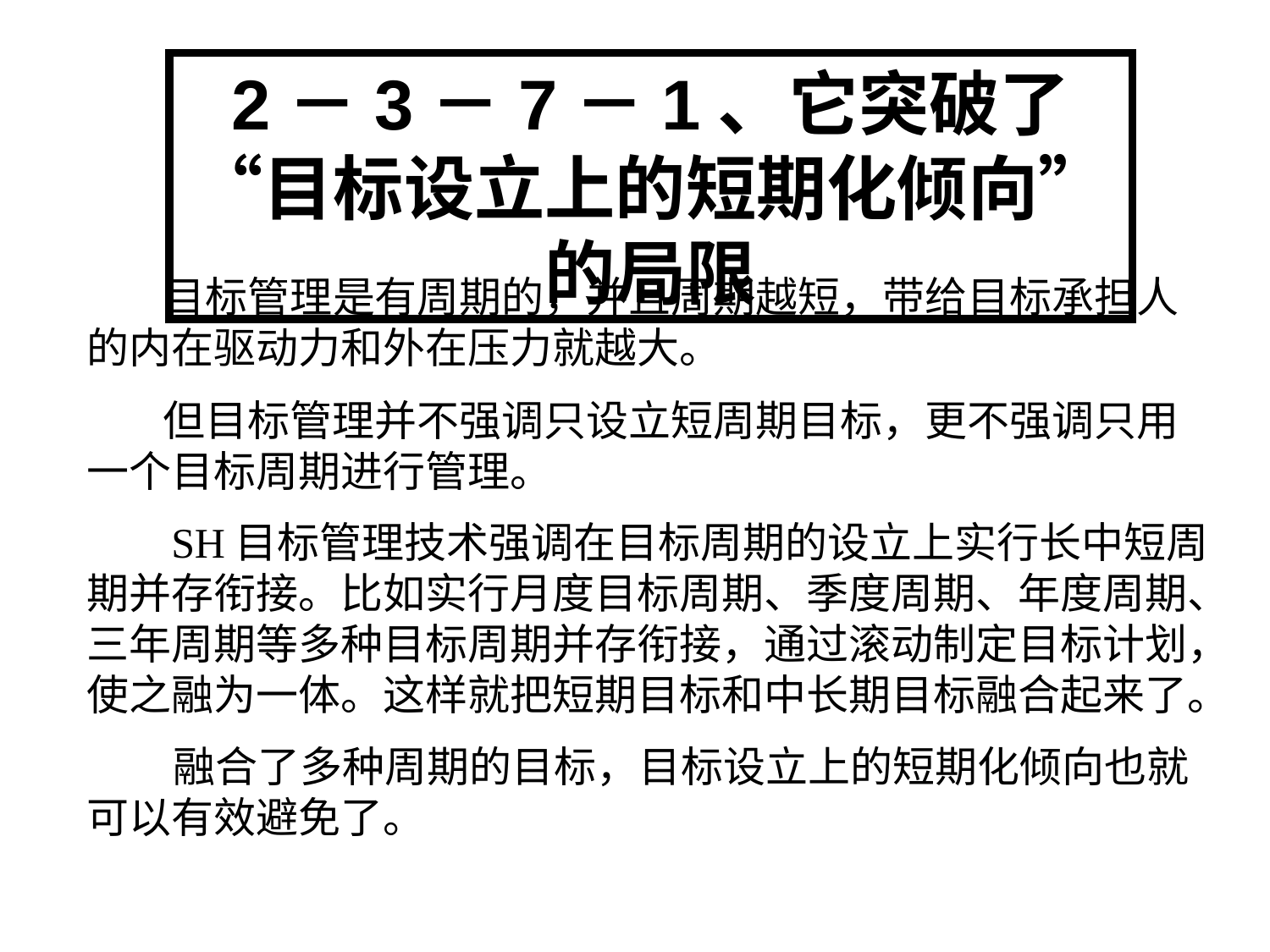

2－3－7－1、它突破了“目标设立上的短期化倾向”的局限
       目标管理是有周期的，并且周期越短，带给目标承担人的内在驱动力和外在压力就越大。
       但目标管理并不强调只设立短周期目标，更不强调只用一个目标周期进行管理。
        SH目标管理技术强调在目标周期的设立上实行长中短周期并存衔接。比如实行月度目标周期、季度周期、年度周期、三年周期等多种目标周期并存衔接，通过滚动制定目标计划，使之融为一体。这样就把短期目标和中长期目标融合起来了。
        融合了多种周期的目标，目标设立上的短期化倾向也就可以有效避免了。